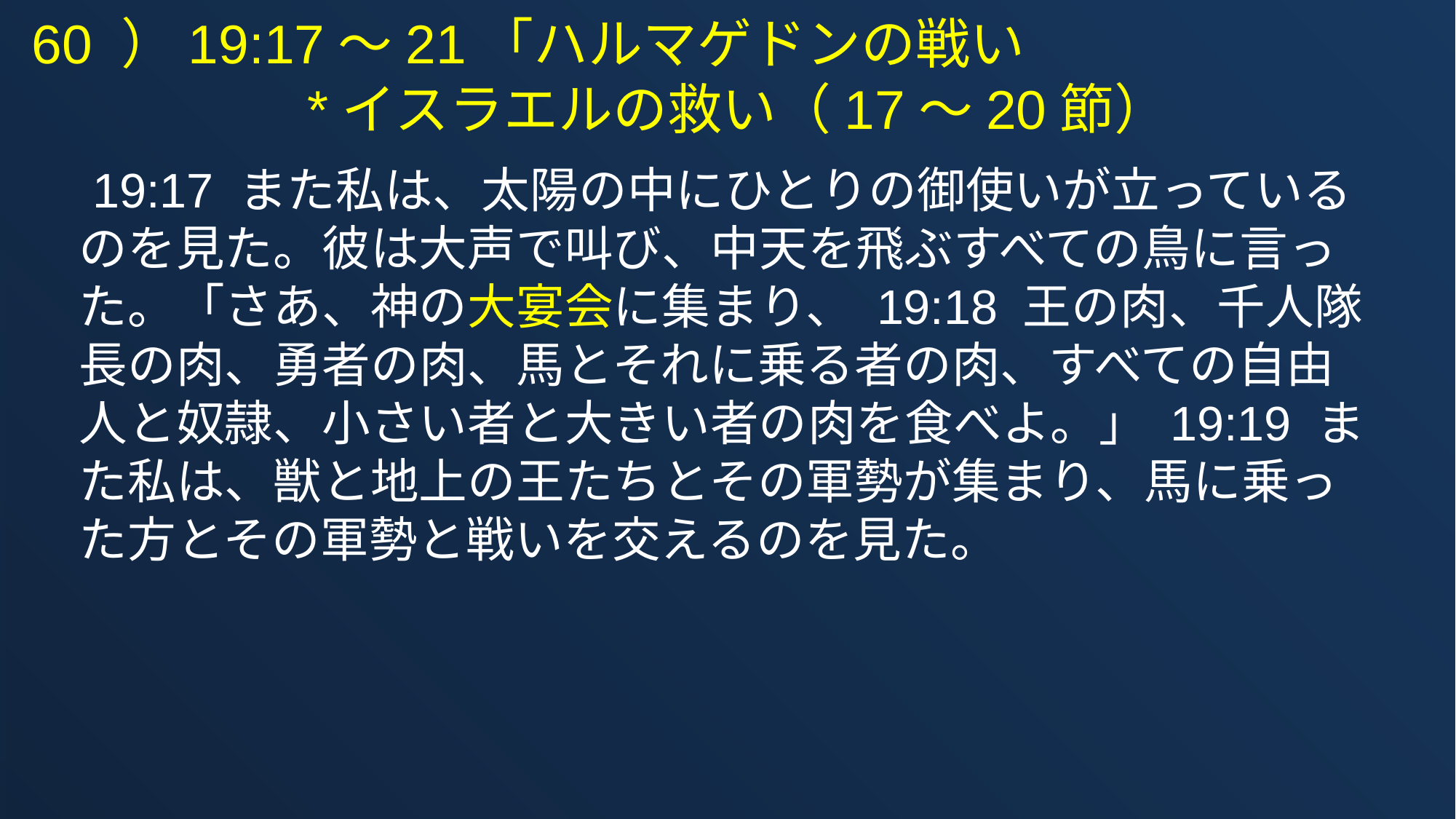

60 ）19:17～21「ハルマゲドンの戦い
*イスラエルの救い（17～20節）
 19:17 また私は、太陽の中にひとりの御使いが立っているのを見た。彼は大声で叫び、中天を飛ぶすべての鳥に言った。「さあ、神の大宴会に集まり、 19:18 王の肉、千人隊長の肉、勇者の肉、馬とそれに乗る者の肉、すべての自由人と奴隷、小さい者と大きい者の肉を食べよ。」 19:19 また私は、獣と地上の王たちとその軍勢が集まり、馬に乗った方とその軍勢と戦いを交えるのを見た。